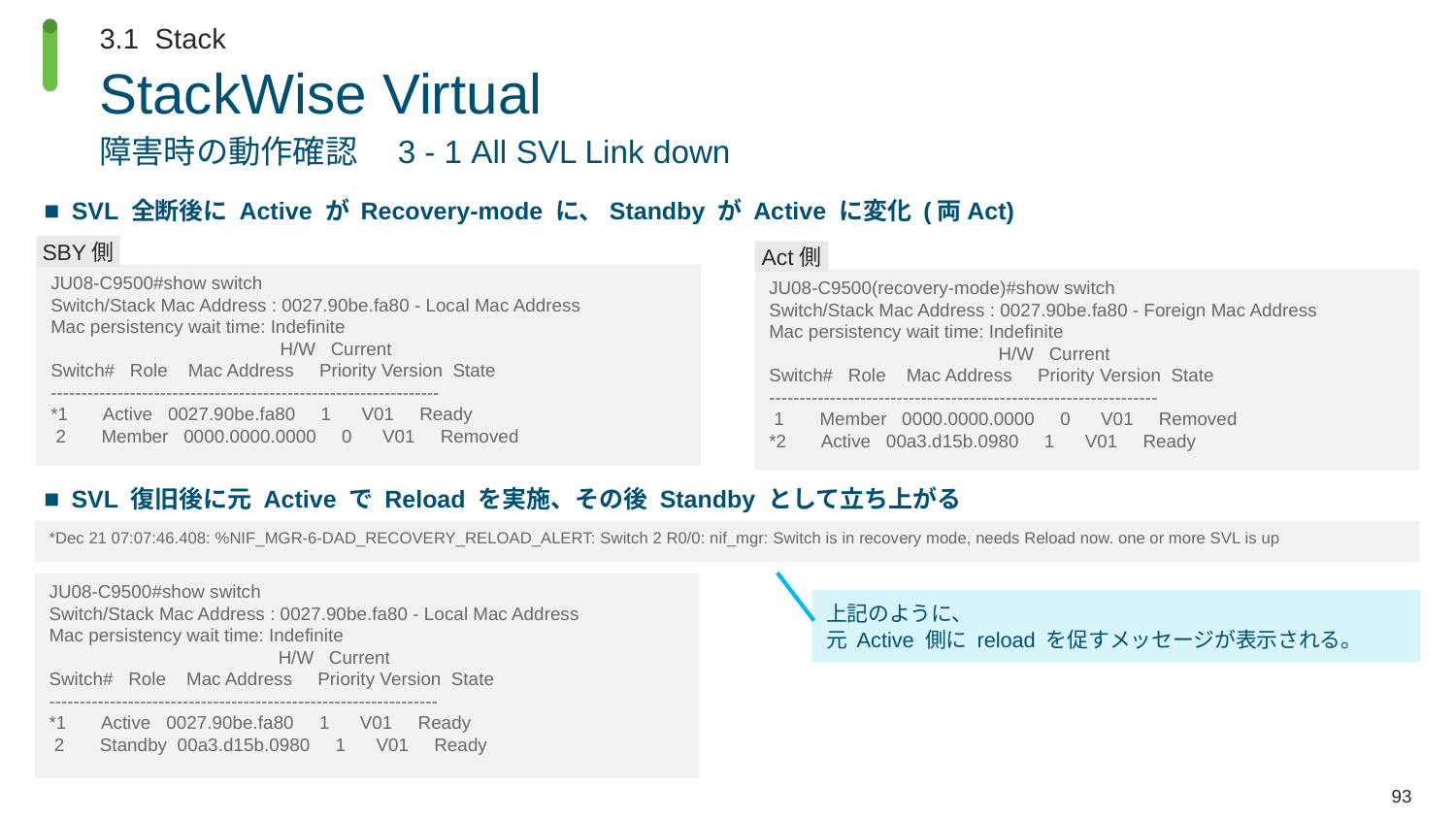

3.1  Stack
# StackWise Virtual
障害時の動作確認　3 - 1 All SVL Link down
SVL 全断後に Active が Recovery-mode に、Standby が Active に変化 (両Act)
SBY側
Act側
JU08-C9500#show switch
Switch/Stack Mac Address : 0027.90be.fa80 - Local Mac Address
Mac persistency wait time: Indefinite
                                             H/W   Current
Switch#   Role    Mac Address     Priority Version  State
----------------------------------------------------------------
*1       Active   0027.90be.fa80     1      V01     Ready
 2       Member   0000.0000.0000     0      V01     Removed
JU08-C9500(recovery-mode)#show switch
Switch/Stack Mac Address : 0027.90be.fa80 - Foreign Mac Address
Mac persistency wait time: Indefinite
                                             H/W   Current
Switch#   Role    Mac Address     Priority Version  State
----------------------------------------------------------------
 1       Member   0000.0000.0000     0      V01     Removed
*2       Active   00a3.d15b.0980     1      V01     Ready
SVL 復旧後に元 Active で Reload を実施、その後 Standby として立ち上がる
*Dec 21 07:07:46.408: %NIF_MGR-6-DAD_RECOVERY_RELOAD_ALERT: Switch 2 R0/0: nif_mgr: Switch is in recovery mode, needs Reload now. one or more SVL is up
JU08-C9500#show switch
Switch/Stack Mac Address : 0027.90be.fa80 - Local Mac Address
Mac persistency wait time: Indefinite
                                             H/W   Current
Switch#   Role    Mac Address     Priority Version  State
----------------------------------------------------------------
*1       Active   0027.90be.fa80     1      V01     Ready
 2       Standby  00a3.d15b.0980     1      V01     Ready
上記のように、
元 Active 側に reload を促すメッセージが表示される。
93